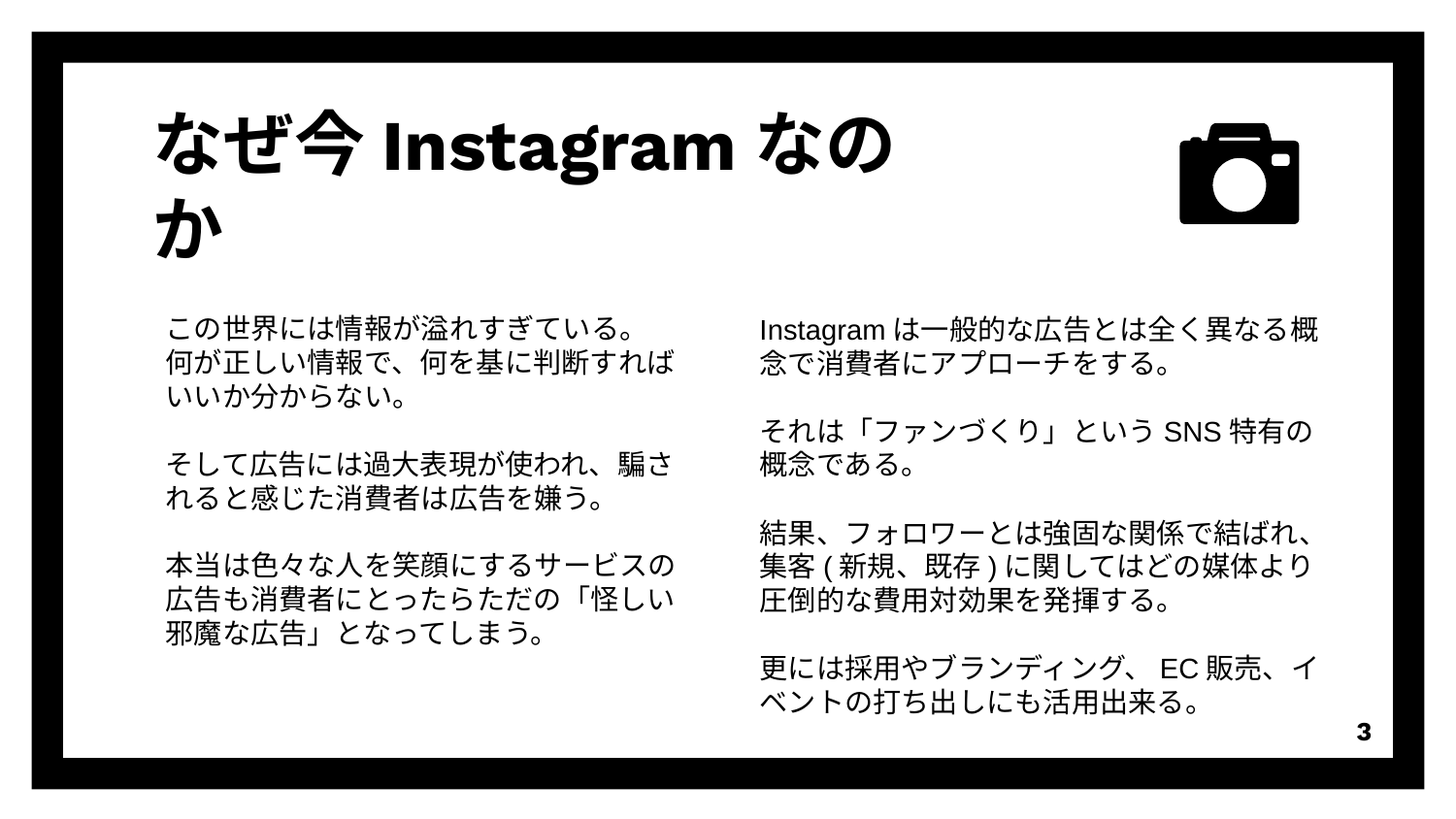

# なぜ今Instagramなのか

この世界には情報が溢れすぎている。
何が正しい情報で、何を基に判断すればいいか分からない。

そして広告には過大表現が使われ、騙されると感じた消費者は広告を嫌う。

本当は色々な人を笑顔にするサービスの広告も消費者にとったらただの「怪しい邪魔な広告」となってしまう。
Instagramは一般的な広告とは全く異なる概念で消費者にアプローチをする。

それは「ファンづくり」というSNS特有の概念である。

結果、フォロワーとは強固な関係で結ばれ、
集客(新規、既存)に関してはどの媒体より圧倒的な費用対効果を発揮する。

更には採用やブランディング、EC販売、イベントの打ち出しにも活用出来る。

3